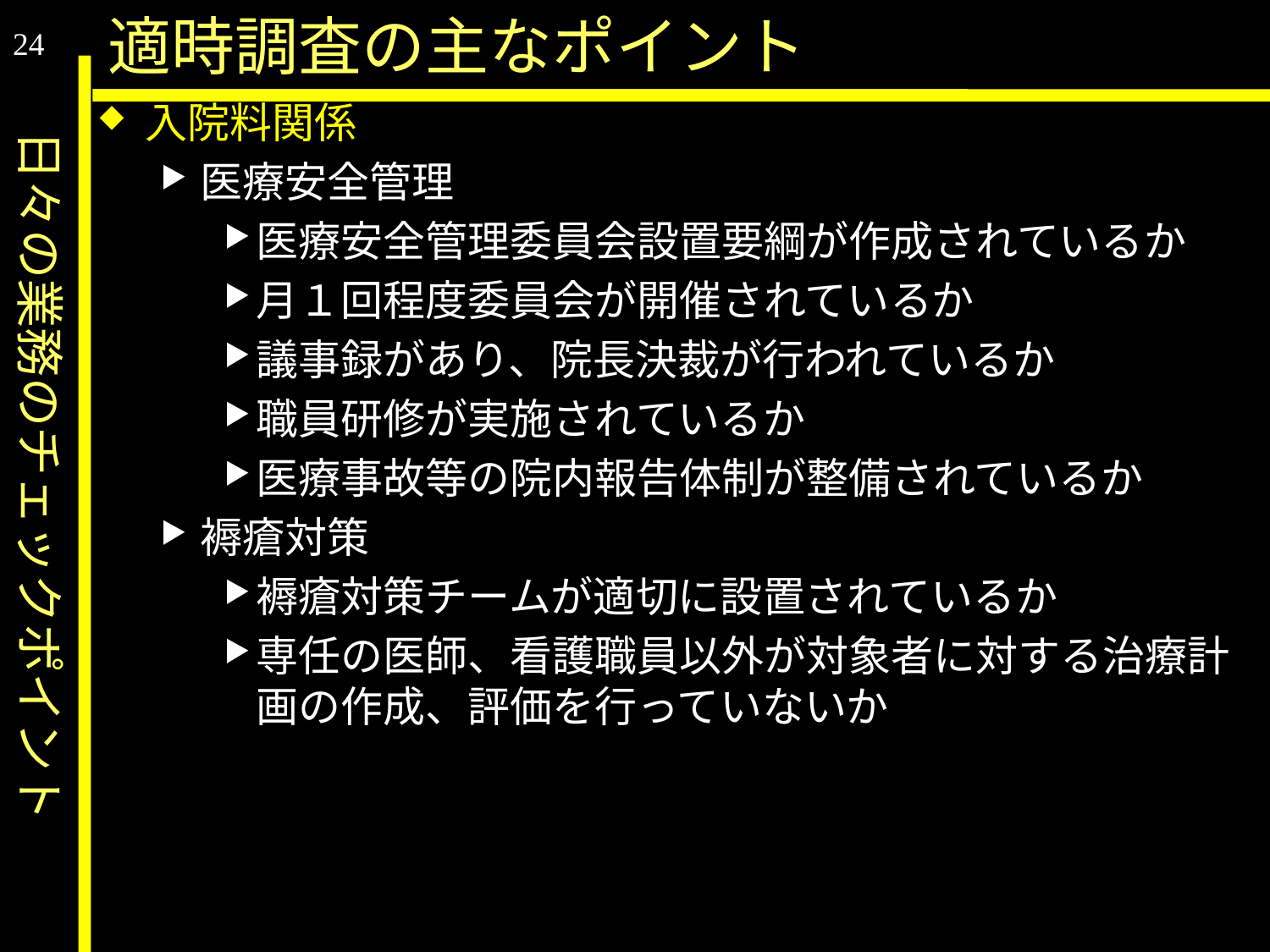

日々の業務のチェックポイント
適時調査の主なポイント
24

入院料関係
医療安全管理
医療安全管理委員会設置要綱が作成されているか
月１回程度委員会が開催されているか
議事録があり、院長決裁が行われているか
職員研修が実施されているか
医療事故等の院内報告体制が整備されているか
褥瘡対策
褥瘡対策チームが適切に設置されているか
専任の医師、看護職員以外が対象者に対する治療計画の作成、評価を行っていないか